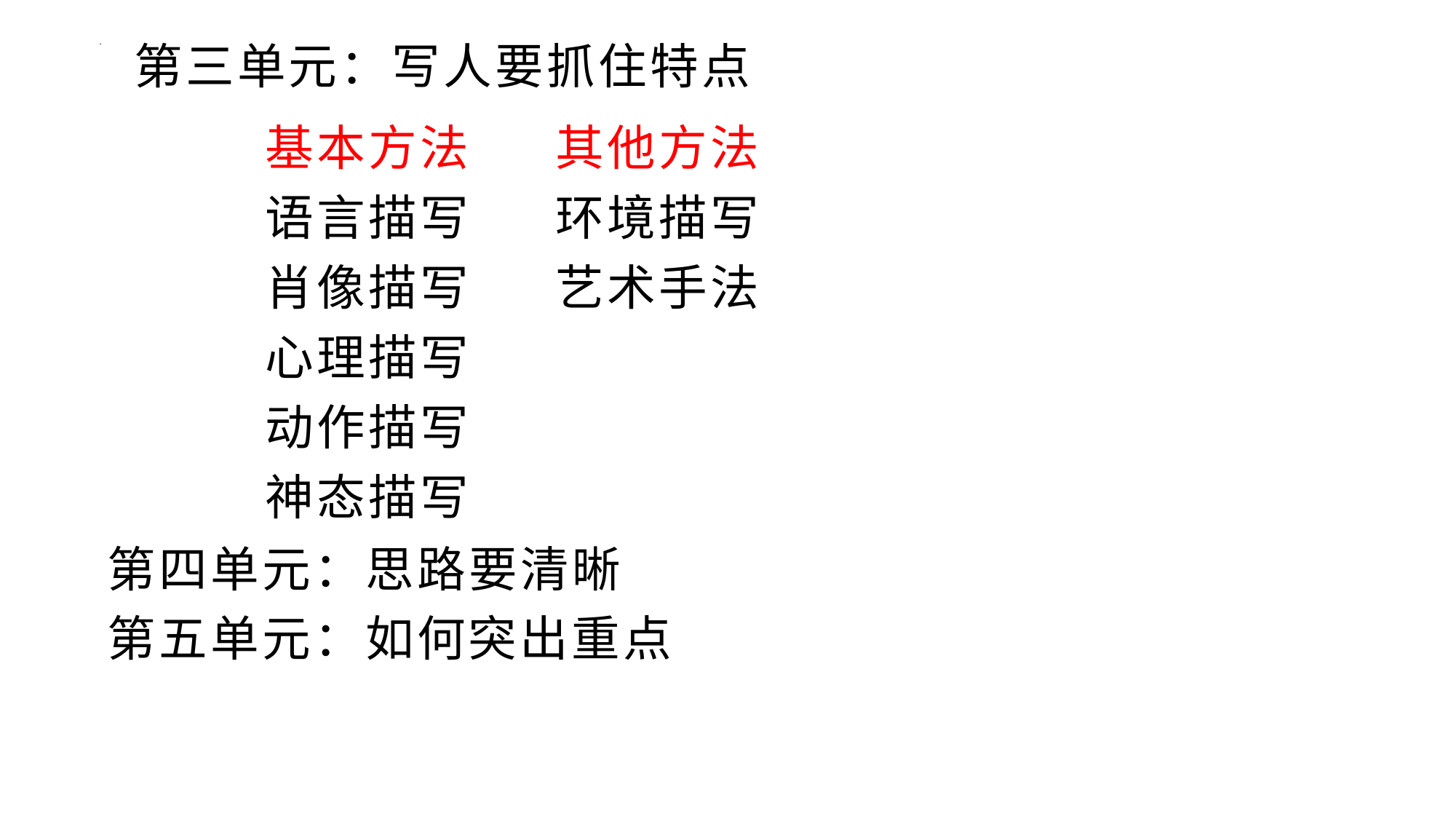

第三单元：写人要抓住特点
   基本方法      其他方法
   语言描写      环境描写
   肖像描写      艺术手法
   心理描写
   动作描写
   神态描写

第四单元：思路要清晰
第五单元：如何突出重点